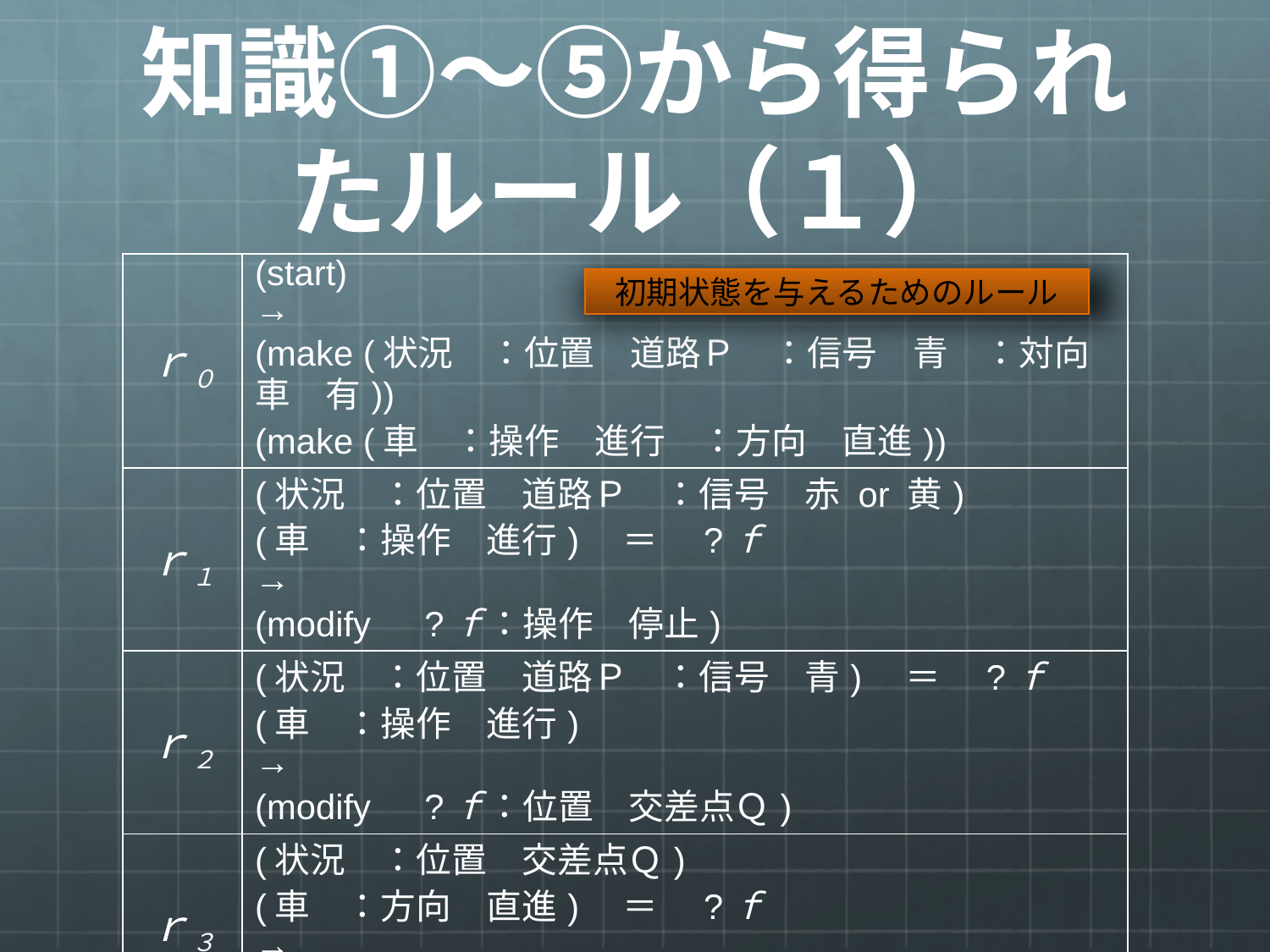

# 知識①～⑤から得られたルール（１）
| ｒ０ | (start) → (make (状況　：位置　道路Ｐ　：信号　青　：対向車　有)) (make (車　：操作　進行　：方向　直進)) |
| --- | --- |
| ｒ１ | (状況　：位置　道路Ｐ　：信号　赤 or 黄) (車　：操作　進行)　＝　?ｆ → (modify　?ｆ：操作　停止) |
| ｒ２ | (状況　：位置　道路Ｐ　：信号　青)　＝　?ｆ (車　：操作　進行)　 → (modify　?ｆ：位置　交差点Ｑ) |
| ｒ３ | (状況　：位置　交差点Ｑ) (車　：方向　直進)　＝　?ｆ → (modify　?ｆ：方向　右折) |
初期状態を与えるためのルール